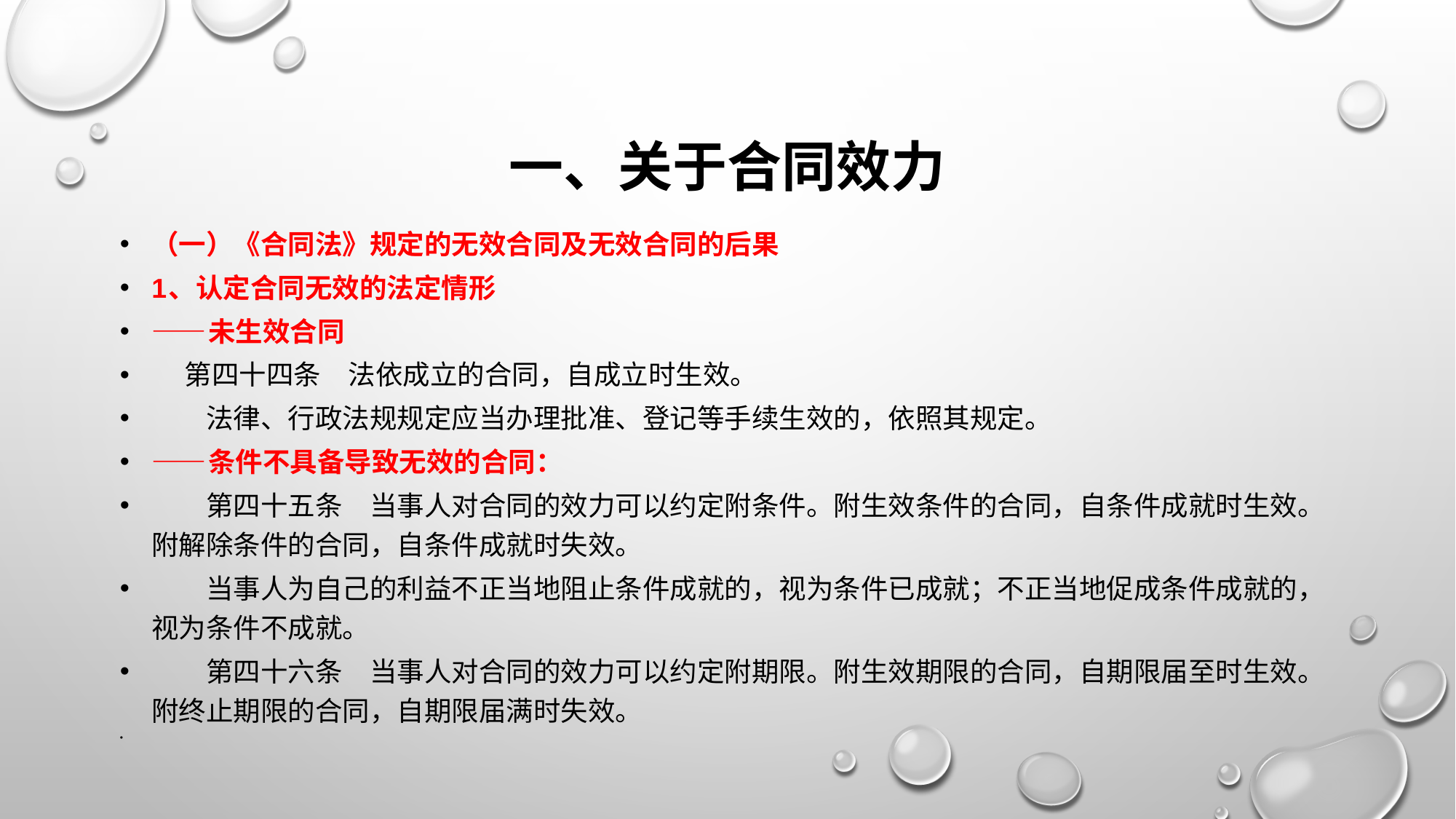

# 一、关于合同效力
（一）《合同法》规定的无效合同及无效合同的后果
1、认定合同无效的法定情形
——未生效合同
     第四十四条　法依成立的合同，自成立时生效。
　　法律、行政法规规定应当办理批准、登记等手续生效的，依照其规定。
——条件不具备导致无效的合同：
　　第四十五条　当事人对合同的效力可以约定附条件。附生效条件的合同，自条件成就时生效。附解除条件的合同，自条件成就时失效。
　　当事人为自己的利益不正当地阻止条件成就的，视为条件已成就；不正当地促成条件成就的，视为条件不成就。
　　第四十六条　当事人对合同的效力可以约定附期限。附生效期限的合同，自期限届至时生效。附终止期限的合同，自期限届满时失效。